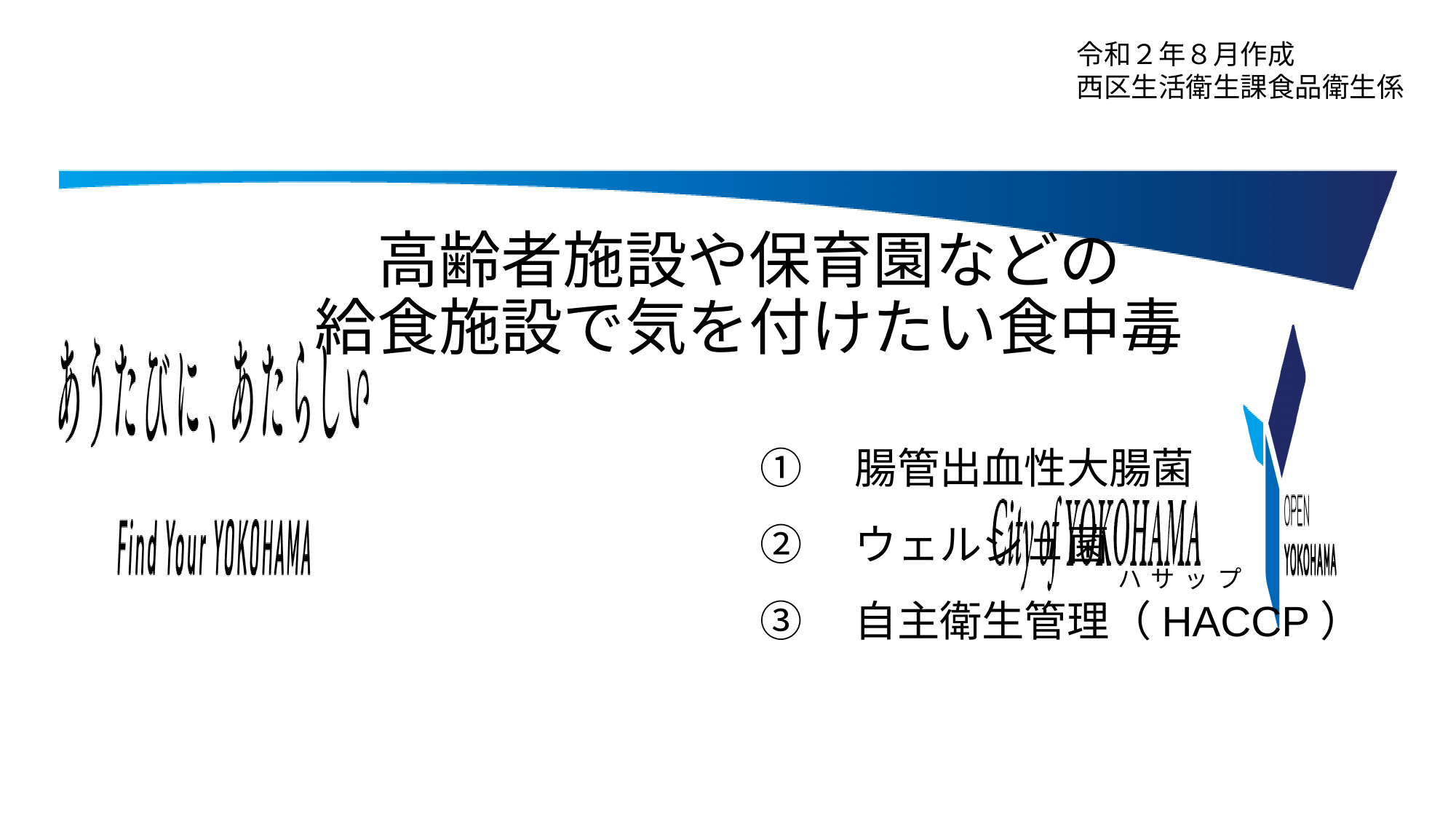

令和２年８月作成
西区生活衛生課食品衛生係
# 高齢者施設や保育園などの 給食施設で気を付けたい食中毒
①　腸管出血性大腸菌
②　ウェルシュ菌
③　自主衛生管理（HACCP）
ハサップ